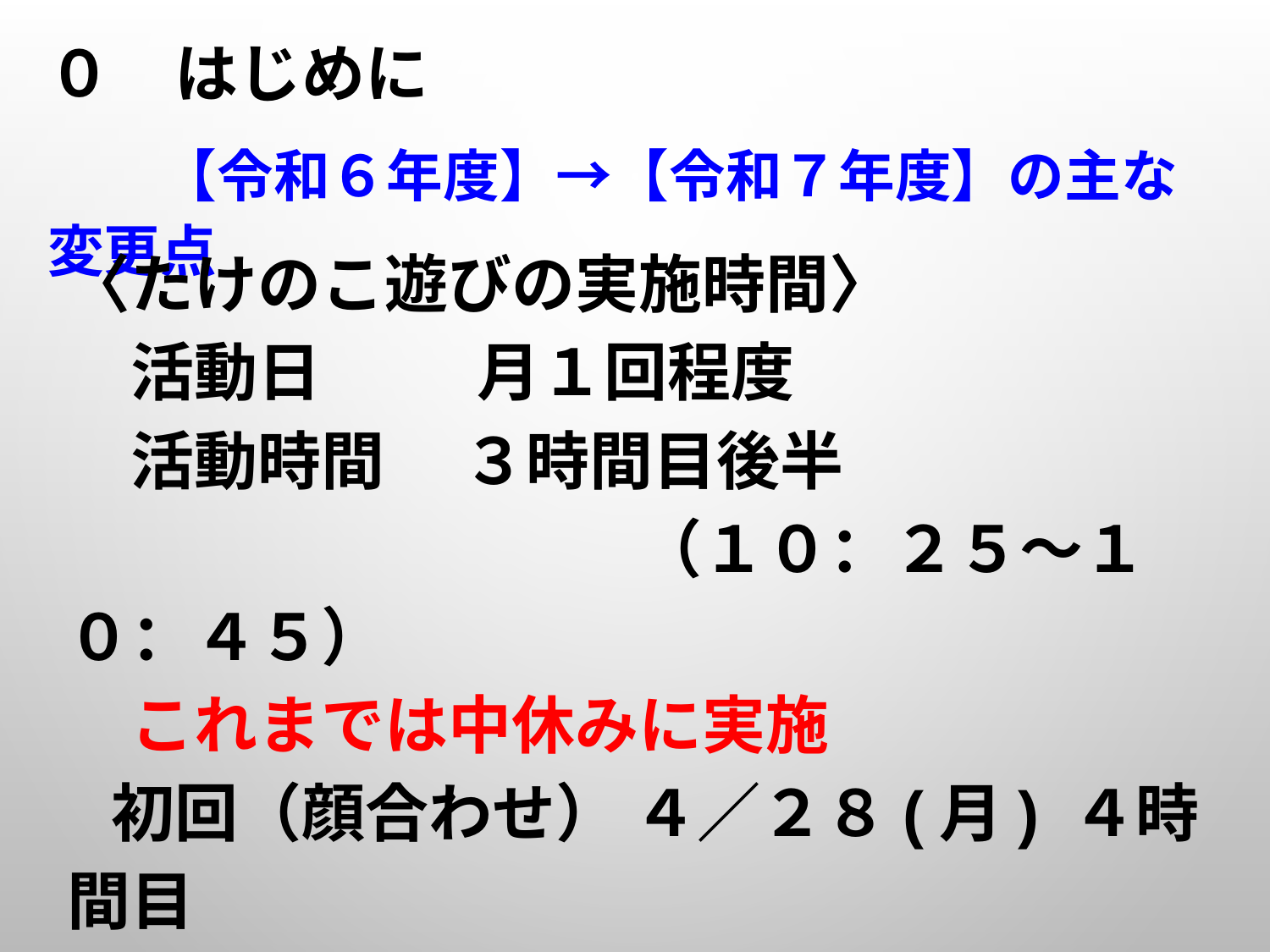

# ０　はじめに
　　【令和６年度】→【令和７年度】の主な変更点

〈たけのこ遊びの実施時間〉
　活動日　　  月１回程度
　活動時間　 ３時間目後半
　　　　　　　　　（１０：２５～１０：４５）
　これまでは中休みに実施
  初回（顔合わせ） ４／２８(月) ４時間目
  遊び（１回目） 　　５／１２(月)
　　　　　　　　　　　　３時間目後半